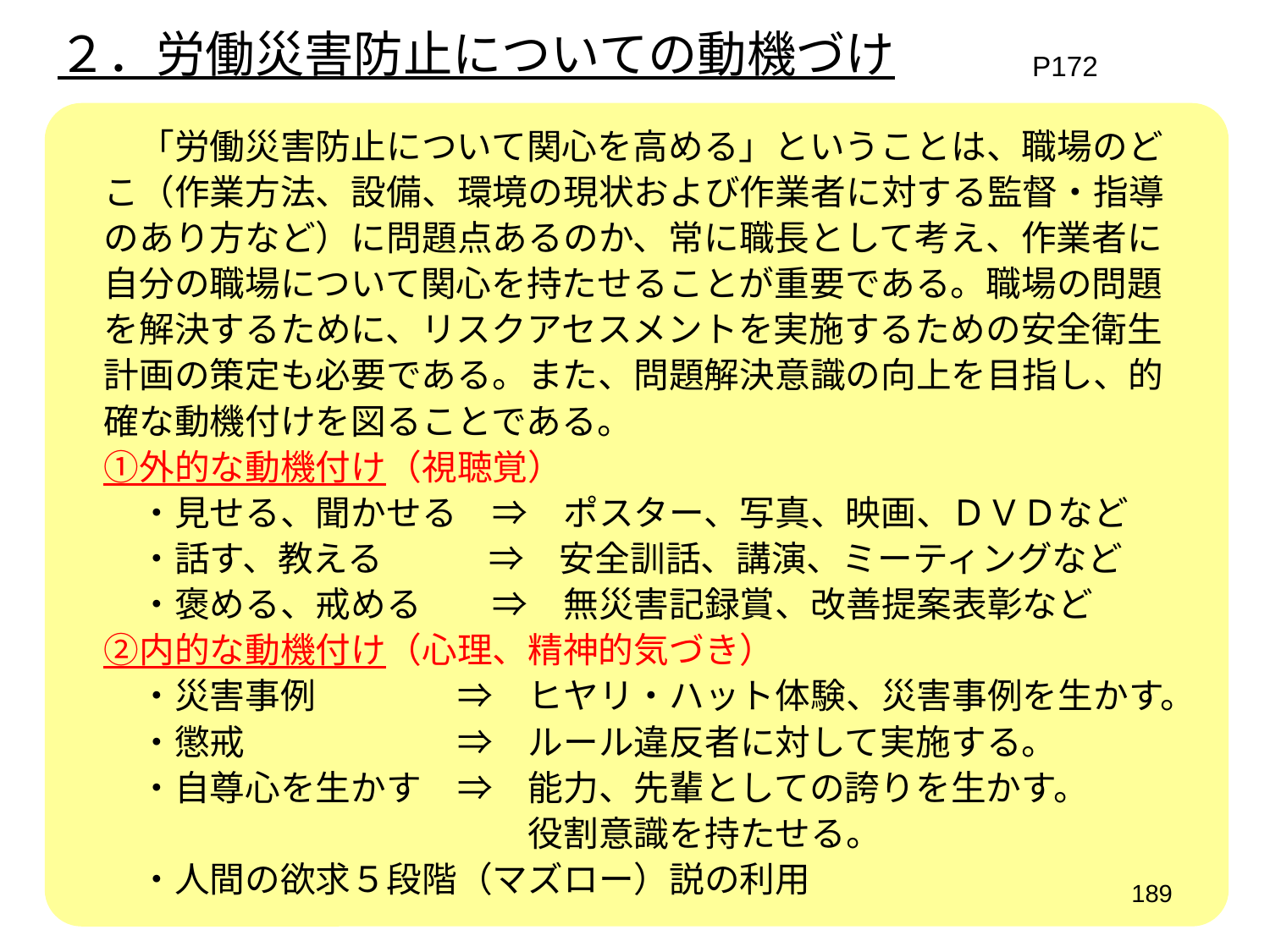

２．労働災害防止についての動機づけ
P172
　　「労働災害防止について関心を高める」ということは、職場のど
　こ（作業方法、設備、環境の現状および作業者に対する監督・指導
　のあり方など）に問題点あるのか、常に職長として考え、作業者に
　自分の職場について関心を持たせることが重要である。職場の問題
　を解決するために、リスクアセスメントを実施するための安全衛生
　計画の策定も必要である。また、問題解決意識の向上を目指し、的
　確な動機付けを図ることである。
　①外的な動機付け（視聴覚）
　　・見せる、聞かせる　⇒　ポスター、写真、映画、ＤＶＤなど
　　・話す、教える　　　⇒　安全訓話、講演、ミーティングなど
　　・褒める、戒める　　⇒　無災害記録賞、改善提案表彰など
　②内的な動機付け（心理、精神的気づき）
　　・災害事例　　　　⇒　ヒヤリ・ハット体験、災害事例を生かす。
　　・懲戒　　　　　　⇒　ルール違反者に対して実施する。
　　・自尊心を生かす　⇒　能力、先輩としての誇りを生かす。
　　　　　　　　　　　　　役割意識を持たせる。
　　・人間の欲求５段階（マズロー）説の利用
189